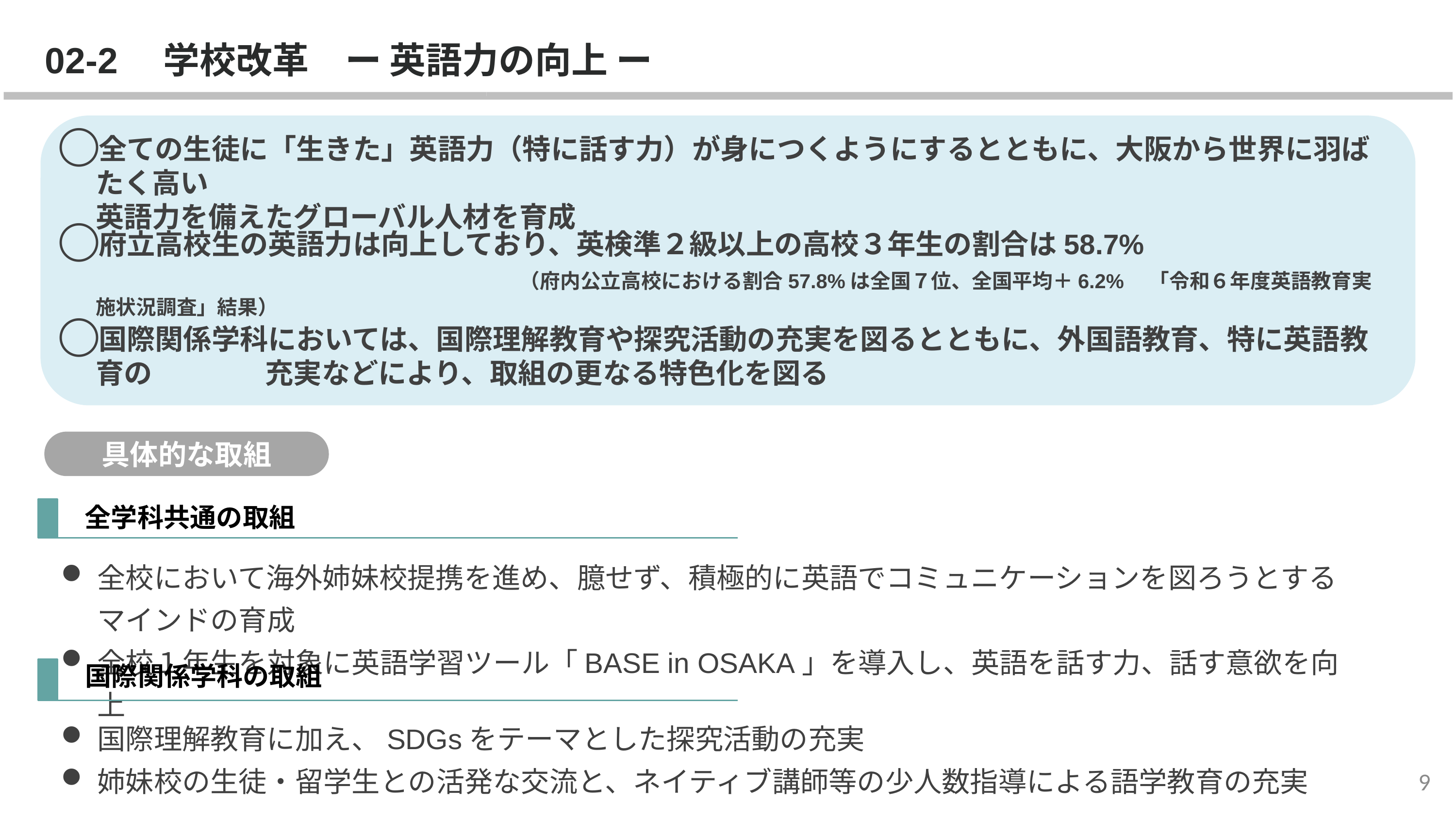

02-2　学校改革　ー 英語力の向上 ー

全ての生徒に「生きた」英語力（特に話す力）が身につくようにするとともに、大阪から世界に羽ばたく高い
英語力を備えたグローバル人材を育成
府立高校生の英語力は向上しており、英検準２級以上の高校３年生の割合は58.7%
　　　　　　　　　　　　　　　（府内公立高校における割合57.8%は全国７位、全国平均＋6.2%　「令和６年度英語教育実施状況調査」結果）
国際関係学科においては、国際理解教育や探究活動の充実を図るとともに、外国語教育、特に英語教育の　　　　充実などにより、取組の更なる特色化を図る
具体的な取組
　全学科共通の取組

全校において海外姉妹校提携を進め、臆せず、積極的に英語でコミュニケーションを図ろうとするマインドの育成
全校１年生を対象に英語学習ツール「BASE in OSAKA」を導入し、英語を話す力、話す意欲を向上
　国際関係学科の取組

国際理解教育に加え、SDGsをテーマとした探究活動の充実
姉妹校の生徒・留学生との活発な交流と、ネイティブ講師等の少人数指導による語学教育の充実
9